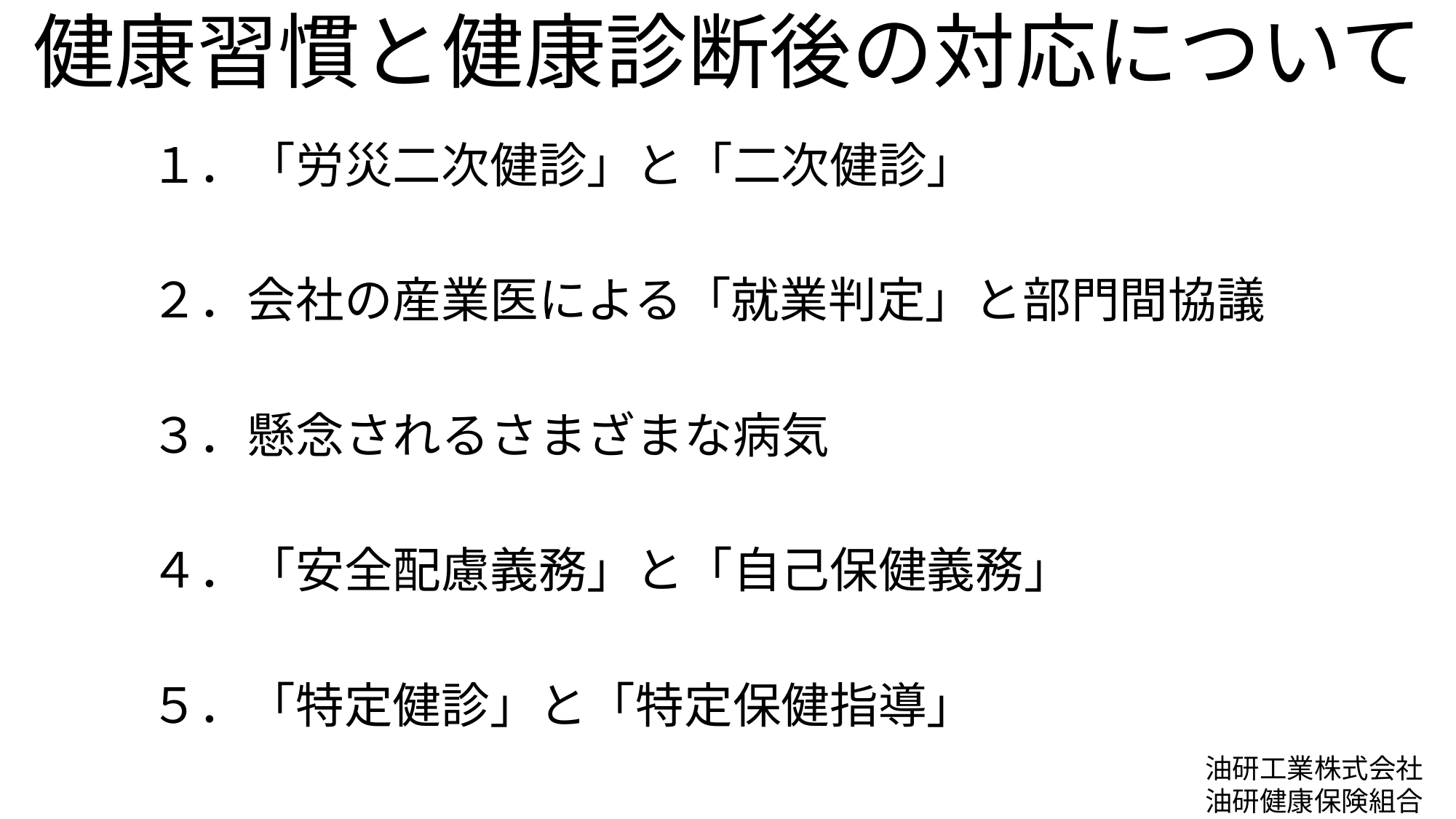

# 健康習慣と健康診断後の対応について
１．「労災二次健診」と「二次健診」

２．会社の産業医による「就業判定」と部門間協議

３．懸念されるさまざまな病気

４．「安全配慮義務」と「自己保健義務」

５．「特定健診」と「特定保健指導」
油研工業株式会社
油研健康保険組合